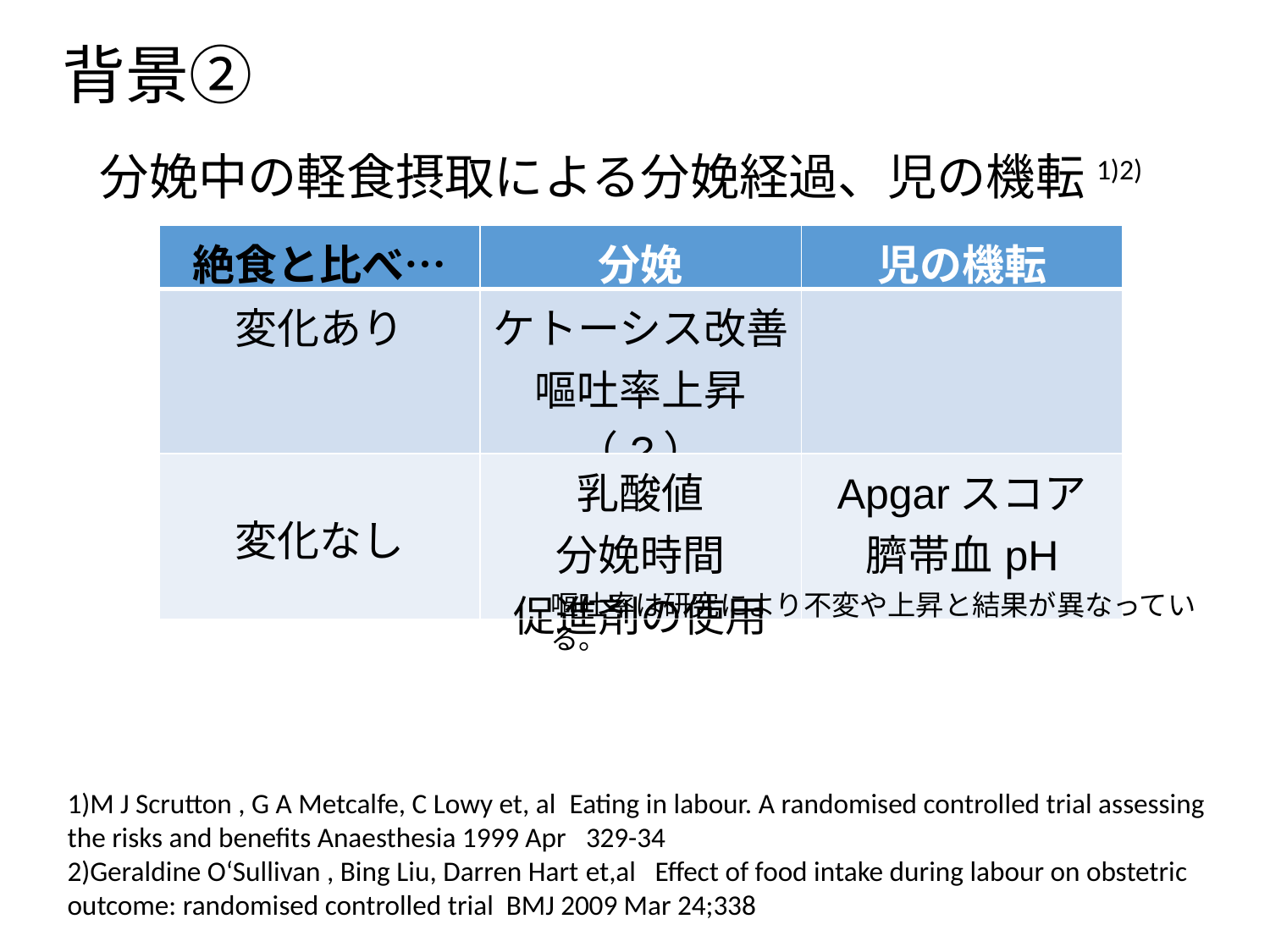

# 背景②
分娩中の軽食摂取による分娩経過、児の機転1)2)
| 絶食と比べ… | 分娩 | 児の機転 |
| --- | --- | --- |
| 変化あり | ケトーシス改善 嘔吐率上昇（?） |  |
| 変化なし | 乳酸値 分娩時間 促進剤の使用 | Apgarスコア 臍帯血pH |
嘔吐率は研究により不変や上昇と結果が異なっている。
1)M J Scrutton , G A Metcalfe, C Lowy et, al  Eating in labour. A randomised controlled trial assessing the risks and benefits Anaesthesia 1999 Apr   329-34
2)Geraldine O‘Sullivan , Bing Liu, Darren Hart et,al   Effect of food intake during labour on obstetric outcome: randomised controlled trial  BMJ 2009 Mar 24;338